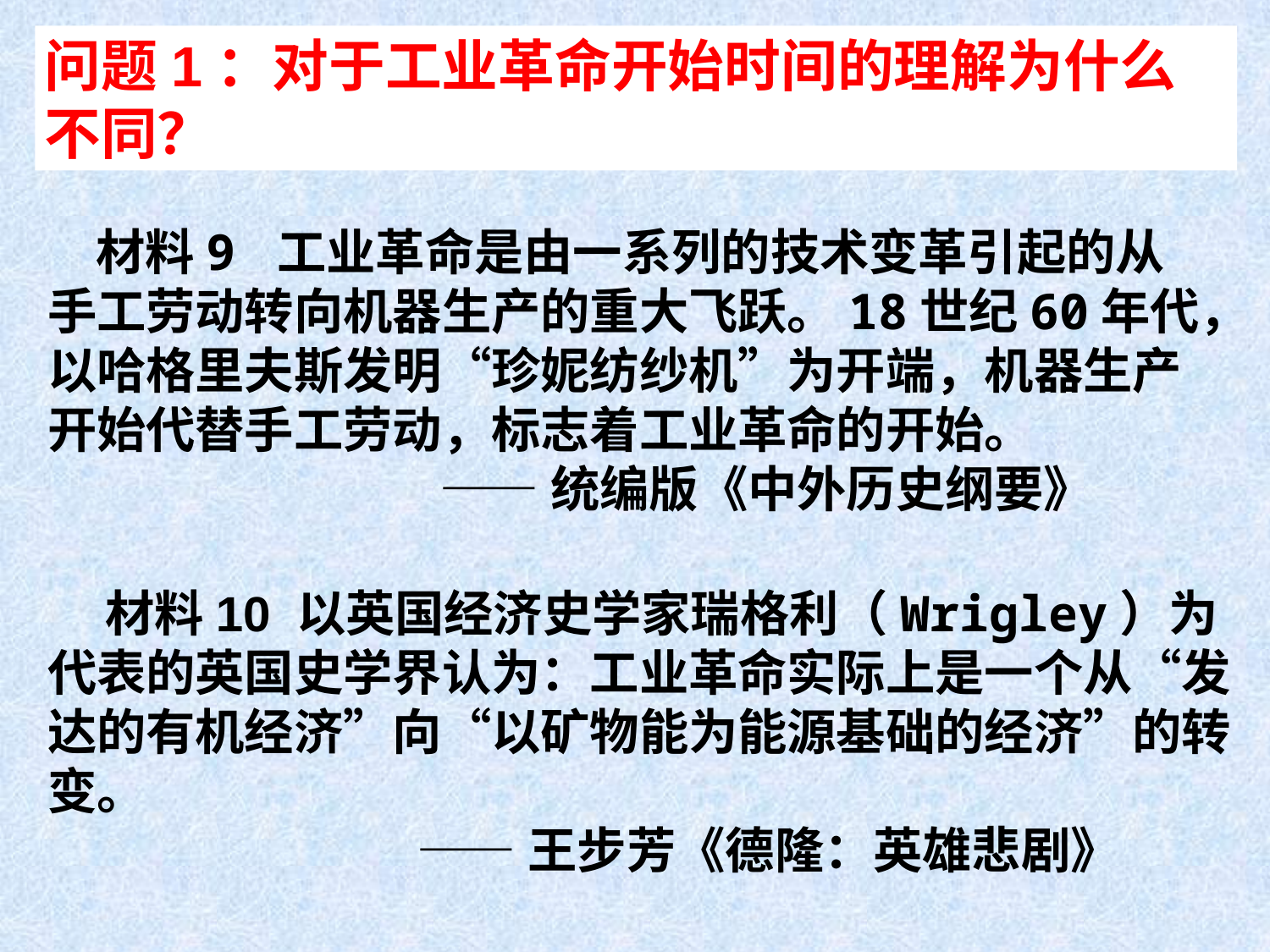

问题1：对于工业革命开始时间的理解为什么不同？
    材料9 工业革命是由一系列的技术变革引起的从手工劳动转向机器生产的重大飞跃。18世纪60年代，以哈格里夫斯发明“珍妮纺纱机”为开端，机器生产开始代替手工劳动，标志着工业革命的开始。
                                   ——统编版《中外历史纲要》

     材料10 以英国经济史学家瑞格利（Wrigley）为代表的英国史学界认为：工业革命实际上是一个从“发达的有机经济”向“以矿物能为能源基础的经济”的转变。
                                 ——王步芳《德隆：英雄悲剧》